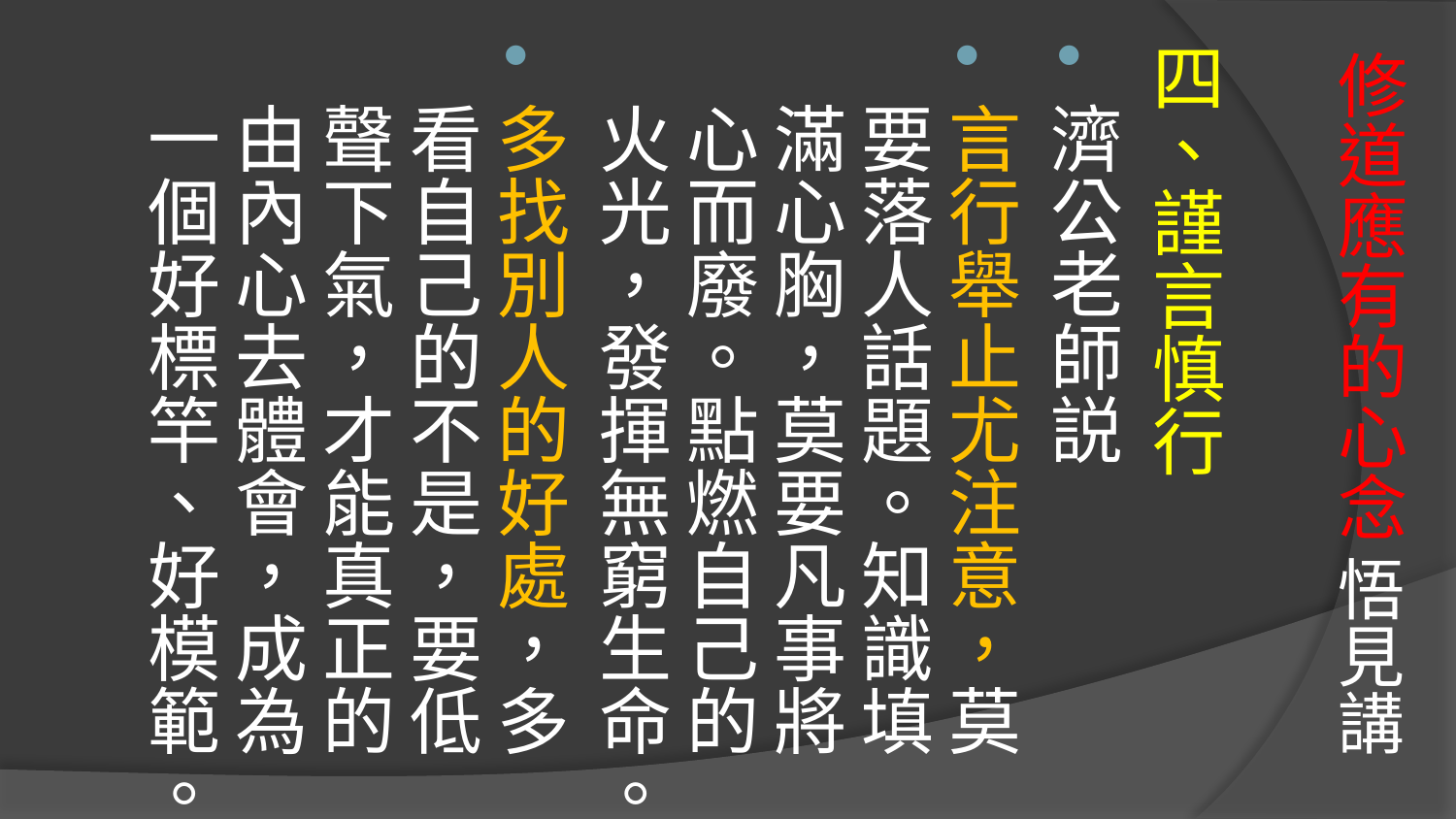

# 修道應有的心念 悟見講
四、謹言慎行
濟公老師説
言行舉止尤注意，莫要落人話題。知識填滿心胸，莫要凡事將心而廢。點燃自己的火光，發揮無窮生命。
多找別人的好處，多看自己的不是，要低聲下氣，才能真正的由內心去體會，成為一個好標竿、好模範。